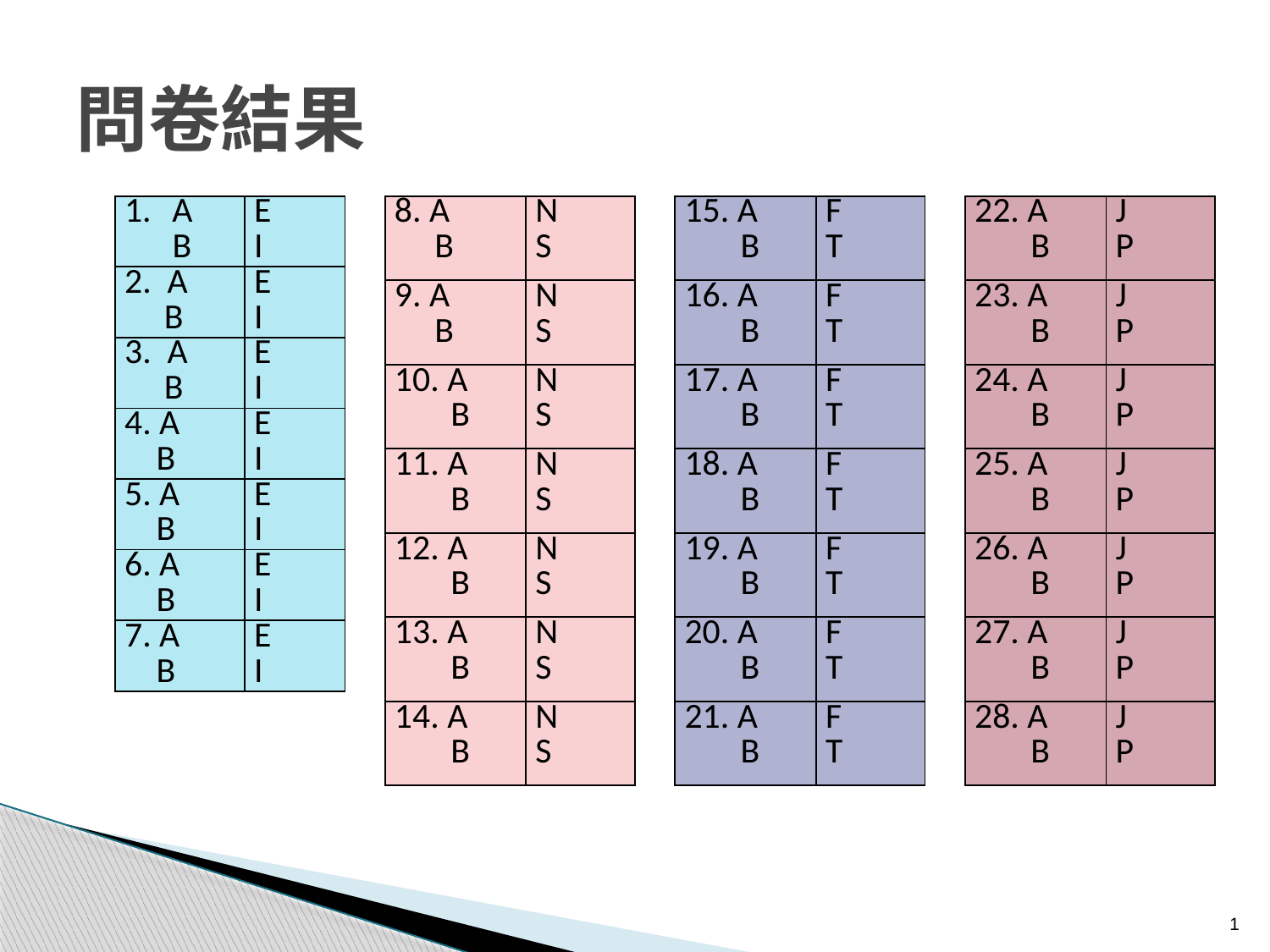

# 問卷結果
| A B | E I |
| --- | --- |
| 2. A B | E I |
| 3. A B | E I |
| 4. A B | E I |
| 5. A B | E I |
| 6. A B | E I |
| 7. A B | E I |
| 8. A B | N S |
| --- | --- |
| 9. A B | N S |
| 10. A B | N S |
| 11. A B | N S |
| 12. A B | N S |
| 13. A B | N S |
| 14. A B | N S |
| 15. A B | F T |
| --- | --- |
| 16. A B | F T |
| 17. A B | F T |
| 18. A B | F T |
| 19. A B | F T |
| 20. A B | F T |
| 21. A B | F T |
| 22. A B | J P |
| --- | --- |
| 23. A B | J P |
| 24. A B | J P |
| 25. A B | J P |
| 26. A B | J P |
| 27. A B | J P |
| 28. A B | J P |
1